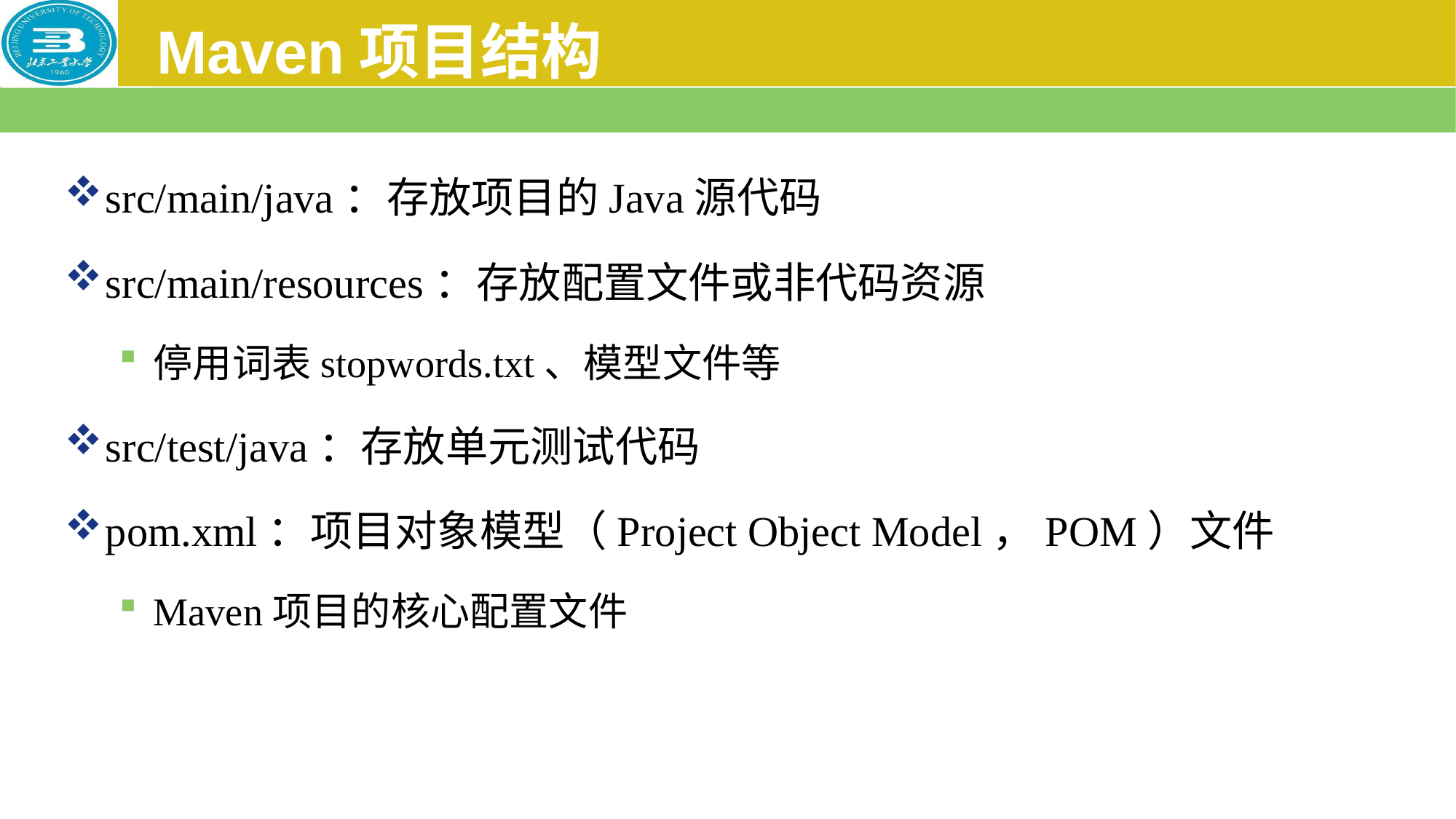

# Maven项目结构
src/main/java：存放项目的Java源代码
src/main/resources：存放配置文件或非代码资源
停用词表stopwords.txt、模型文件等
src/test/java：存放单元测试代码
pom.xml：项目对象模型（Project Object Model，POM）文件
Maven项目的核心配置文件